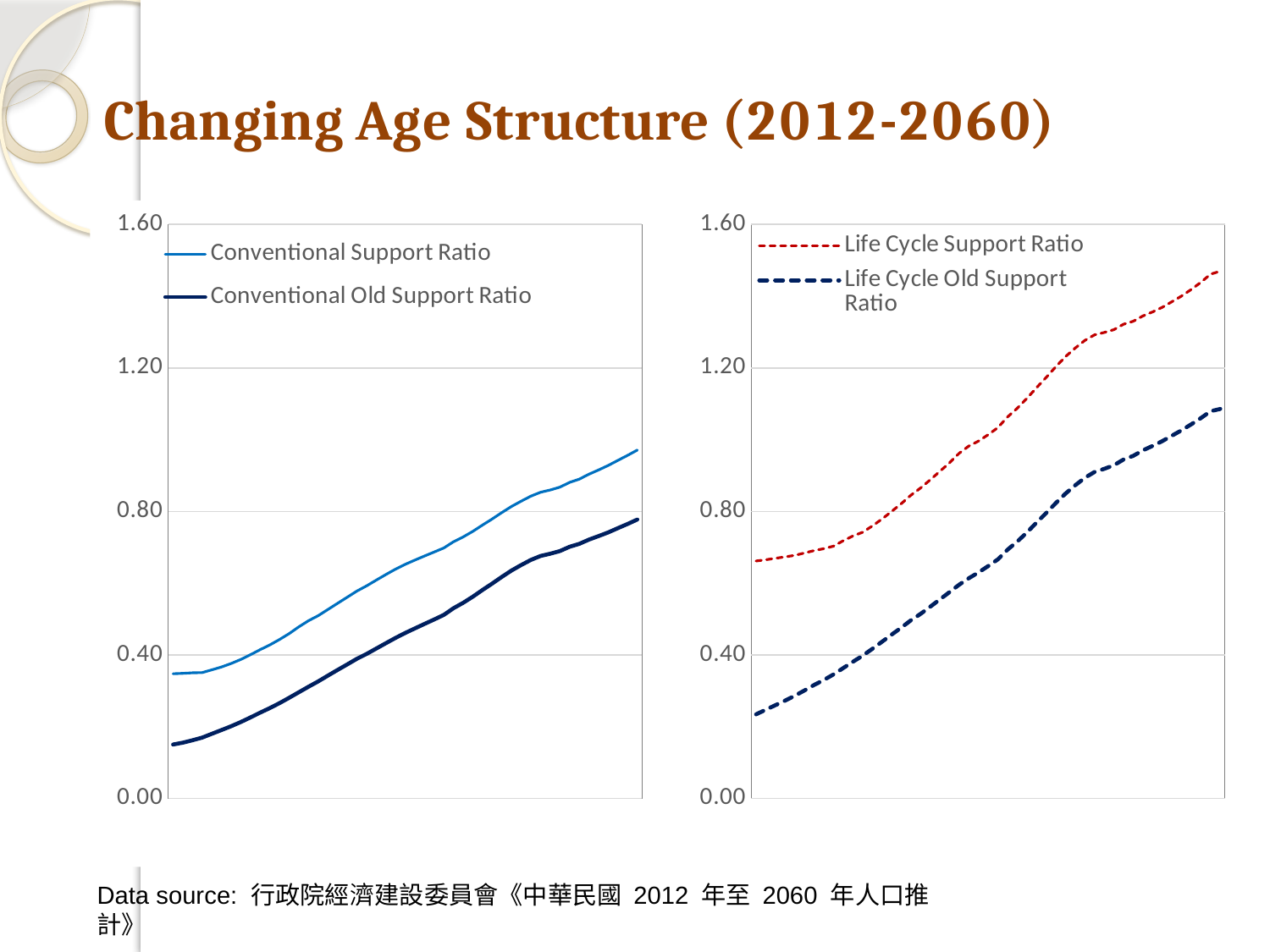

# Changing Age Structure (2012-2060)

### Chart

| Category | Conventional Support Ratio | Conventional Old Support Ratio |
|---|---|---|
| 2012 | 0.3474977643518498 | 0.15034061309490274 |
| 2013 | 0.34871074912005406 | 0.1555093221939479 |
| 2014 | 0.3501784126820938 | 0.16214813502588052 |
| 2015 | 0.35073540122345015 | 0.16949999530951912 |
| 2016 | 0.3584177825466322 | 0.18017382150859432 |
| 2017 | 0.3663811334845231 | 0.19052088730843442 |
| 2018 | 0.3761272053586334 | 0.20135546942486765 |
| 2019 | 0.3873331568122071 | 0.21297567871696768 |
| 2020 | 0.40063905021502855 | 0.2258476060380578 |
| 2021 | 0.41465470788984854 | 0.23923763665831524 |
| 2022 | 0.4278343611091886 | 0.25182724766106857 |
| 2023 | 0.4429371051724507 | 0.26570937031964453 |
| 2024 | 0.4593072552912642 | 0.2804797770819986 |
| 2025 | 0.47836041639103627 | 0.29597913507660567 |
| 2026 | 0.49524573246332176 | 0.3112663044168892 |
| 2027 | 0.5092874897733327 | 0.32627529693645274 |
| 2028 | 0.5264240636675384 | 0.3423035385751044 |
| 2029 | 0.5437183502584375 | 0.35807464261575767 |
| 2030 | 0.5606846263864997 | 0.37342683153828193 |
| 2031 | 0.5778650791207822 | 0.3891444957938365 |
| 2032 | 0.59234705953764 | 0.40264059372836103 |
| 2033 | 0.6082516059629991 | 0.41759947974661665 |
| 2034 | 0.6239322700654223 | 0.4325891821077948 |
| 2035 | 0.6390745286528187 | 0.4474212706177301 |
| 2036 | 0.6524380053927573 | 0.46118811768245477 |
| 2037 | 0.6642042245582767 | 0.4738396838400306 |
| 2038 | 0.6756076419862244 | 0.4863648174485507 |
| 2039 | 0.6867392453375771 | 0.4988133774232167 |
| 2040 | 0.6980245812444934 | 0.5116479242683252 |
| 2041 | 0.7154433131112002 | 0.5301915751034064 |
| 2042 | 0.7288401820682214 | 0.5452758505333298 |
| 2043 | 0.744615669070706 | 0.5624520181276387 |
| 2044 | 0.7621767109693373 | 0.5810893359908506 |
| 2045 | 0.7789805324690648 | 0.5989185020409868 |
| 2046 | 0.7968999935593718 | 0.617557812894798 |
| 2047 | 0.8139818978699063 | 0.6352378841335572 |
| 2048 | 0.8287439956075708 | 0.6505789596463967 |
| 2049 | 0.8425564854243734 | 0.6647156194409817 |
| 2050 | 0.8534671052556116 | 0.6757345557495802 |
| 2051 | 0.8597185474676995 | 0.6819855221523795 |
| 2052 | 0.8676313700873723 | 0.6894097211050519 |
| 2053 | 0.8809243122389236 | 0.7014607509891735 |
| 2054 | 0.8900073327883267 | 0.7094650995307857 |
| 2055 | 0.9037322657768966 | 0.7213374975578665 |
| 2056 | 0.9155828757154878 | 0.731222653362038 |
| 2057 | 0.9282084881011003 | 0.741694387198496 |
| 2058 | 0.9423504263036566 | 0.7534948748394311 |
| 2059 | 0.956259211880197 | 0.765051251179857 |
| 2060 | 0.9710178856137127 | 0.7773861055258398 |

### Chart

| Category | Life Cycle Support Ratio | Life Cycle Old Support Ratio |
|---|---|---|
| 2012 | 0.6616613240493598 | 0.2343940086675248 |
| 2013 | 0.6651488838474172 | 0.24732669269224422 |
| 2014 | 0.6692284526240472 | 0.25990124810297344 |
| 2015 | 0.6732052521703497 | 0.27269771261435277 |
| 2016 | 0.6775034918770018 | 0.28612889370243294 |
| 2017 | 0.68395410783046 | 0.30094496081465005 |
| 2018 | 0.6907304336585571 | 0.3161713062166089 |
| 2019 | 0.696099298631741 | 0.3301857643896089 |
| 2020 | 0.7030655563266116 | 0.34552244694076856 |
| 2021 | 0.7180205374769477 | 0.36315885594902997 |
| 2022 | 0.7313063431168038 | 0.38060875609160316 |
| 2023 | 0.7418100106730611 | 0.39759704786352085 |
| 2024 | 0.7590718985081213 | 0.4164736765553153 |
| 2025 | 0.7784178578892841 | 0.4362749653045604 |
| 2026 | 0.7995848673741122 | 0.45616081378716933 |
| 2027 | 0.8212388921034797 | 0.47577315104381923 |
| 2028 | 0.8449146641793843 | 0.4963337364963303 |
| 2029 | 0.865196326372679 | 0.5142008956458187 |
| 2030 | 0.8878715351620229 | 0.5340886790261409 |
| 2031 | 0.9115346933993747 | 0.5544280302651782 |
| 2032 | 0.9354767257148556 | 0.5749055501011066 |
| 2033 | 0.9619872760062462 | 0.5955638683212999 |
| 2034 | 0.9821777254632712 | 0.6136463612923359 |
| 2035 | 0.9959687684848056 | 0.6298534836867093 |
| 2036 | 1.013703109913762 | 0.6474519388535178 |
| 2037 | 1.0334159468277522 | 0.6662252682735542 |
| 2038 | 1.0630918884963607 | 0.6930526114922299 |
| 2039 | 1.087229167500447 | 0.7155596527306061 |
| 2040 | 1.1148270007109273 | 0.7411091489869871 |
| 2041 | 1.1447118363493507 | 0.7687670929863205 |
| 2042 | 1.173357477462529 | 0.795480661758235 |
| 2043 | 1.2033170625329674 | 0.8233434946267577 |
| 2044 | 1.231390007604959 | 0.8497687523204008 |
| 2045 | 1.255166153420706 | 0.8727255904898633 |
| 2046 | 1.2765140051458472 | 0.8936892500547905 |
| 2047 | 1.2919983372042694 | 0.9098413376796572 |
| 2048 | 1.2986401166188397 | 0.9187168747147947 |
| 2049 | 1.3065561737446907 | 0.9287147457310512 |
| 2050 | 1.3216465335263758 | 0.9447240857196538 |
| 2051 | 1.3299002674620397 | 0.9548601963030514 |
| 2052 | 1.3446030180759372 | 0.9701824228234979 |
| 2053 | 1.3559748875062736 | 0.982539943558555 |
| 2054 | 1.368705886989525 | 0.9957545241090715 |
| 2055 | 1.384289580685331 | 1.0109967590483822 |
| 2056 | 1.4002755850173219 | 1.026159820374501 |
| 2057 | 1.4185528717045934 | 1.0427840100766288 |
| 2058 | 1.4384920394864866 | 1.0602024231901948 |
| 2059 | 1.4612111646645238 | 1.079282289942206 |
| 2060 | 1.4694208888827973 | 1.0856573551765347 |
Data source: 行政院經濟建設委員會《中華民國 2012 年至 2060 年人口推計》